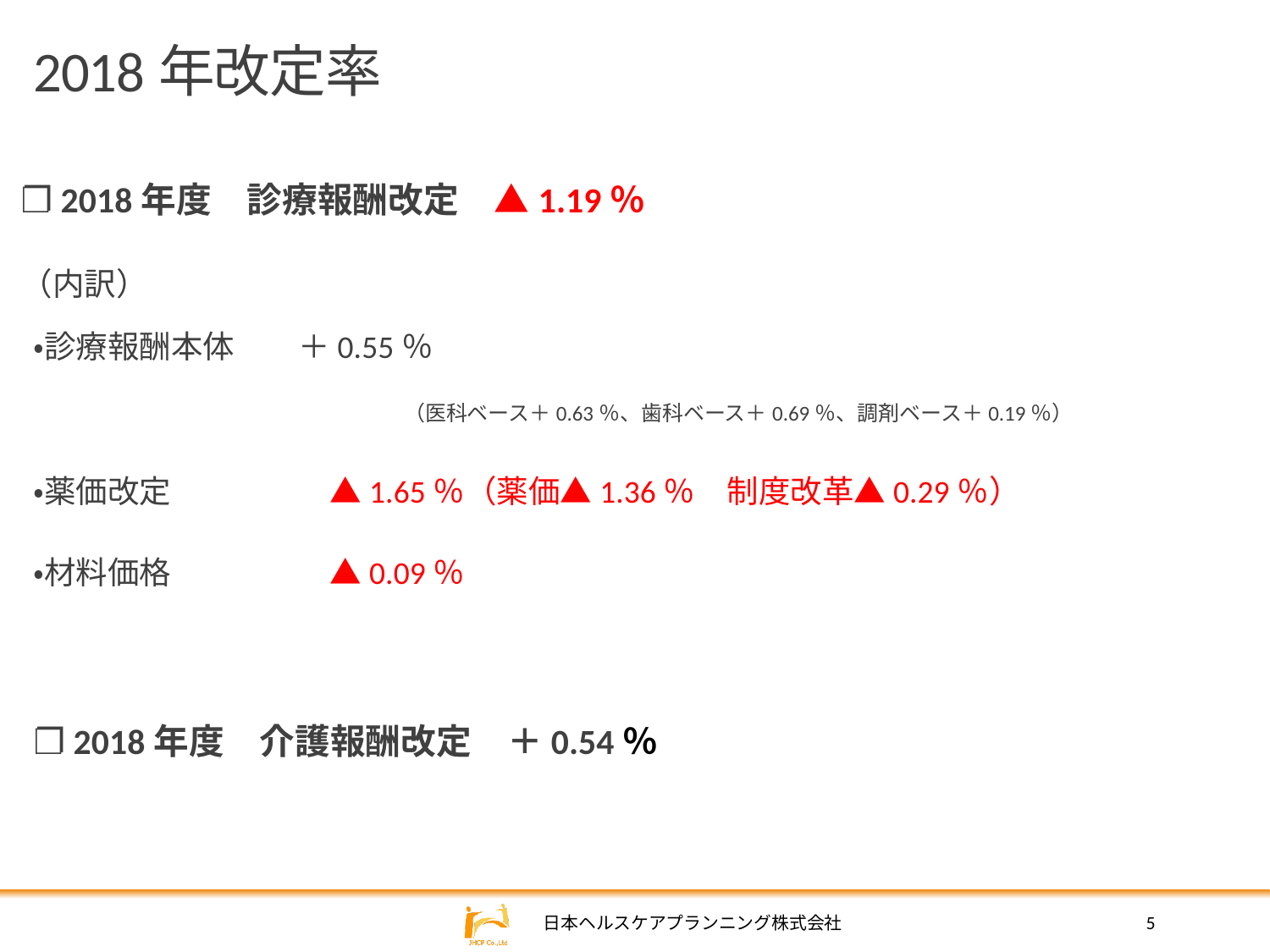

# 2018年改定率
❐ 2018年度　診療報酬改定　▲1.19％
（内訳）
・診療報酬本体　　＋0.55％
　　　　　　　　　　　　（医科ベース＋0.63％、歯科ベース＋0.69％、調剤ベース＋0.19％）
・薬価改定　　　　　▲1.65％（薬価▲1.36％　制度改革▲0.29％）
・材料価格　　　　　▲0.09％

❐ 2018年度　介護報酬改定　＋0.54％

5